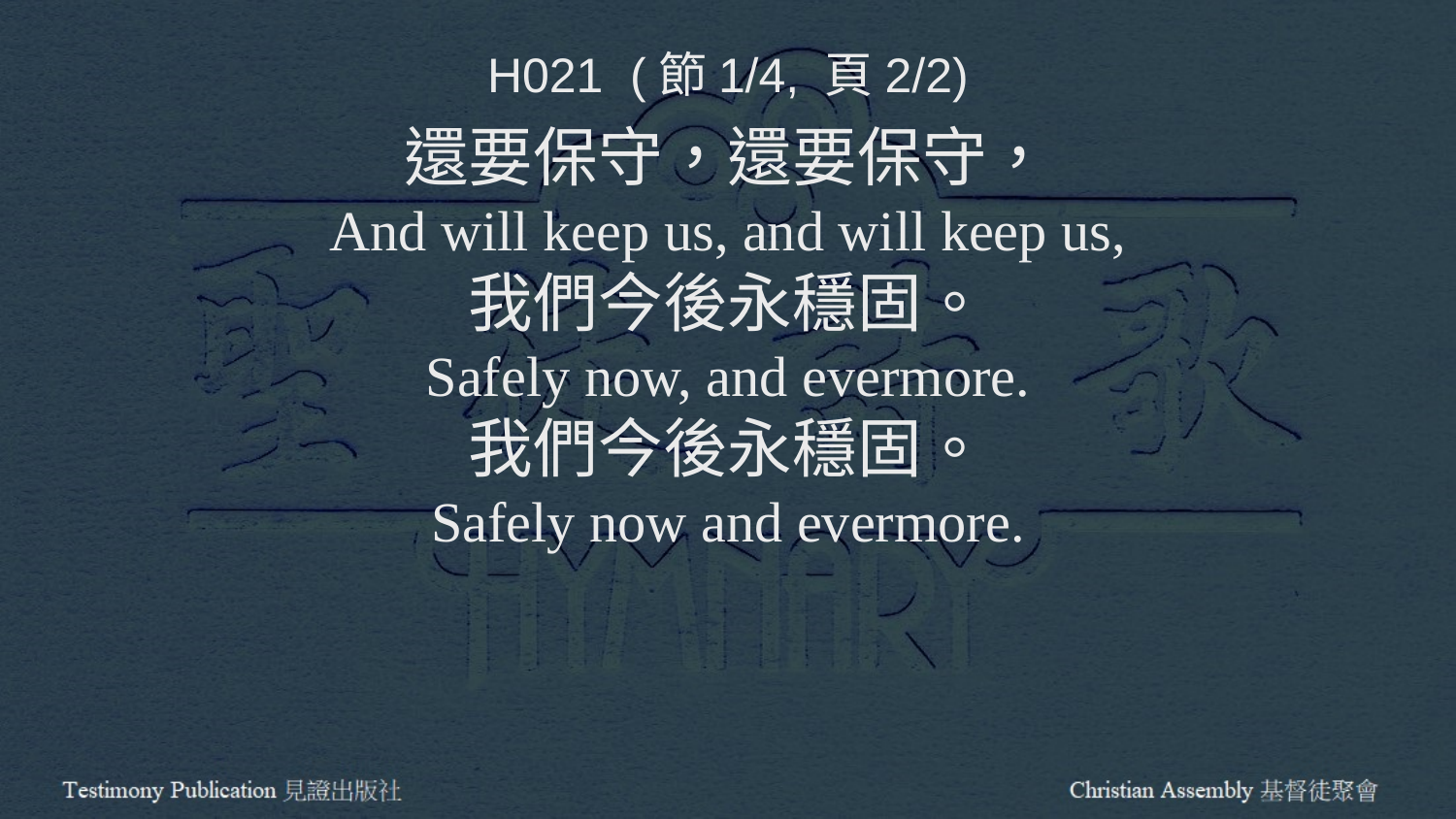

H021  (節1/4, 頁2/2)
還要保守，還要保守，
And will keep us, and will keep us,
我們今後永穩固。
Safely now, and evermore.
我們今後永穩固。
Safely now and evermore.